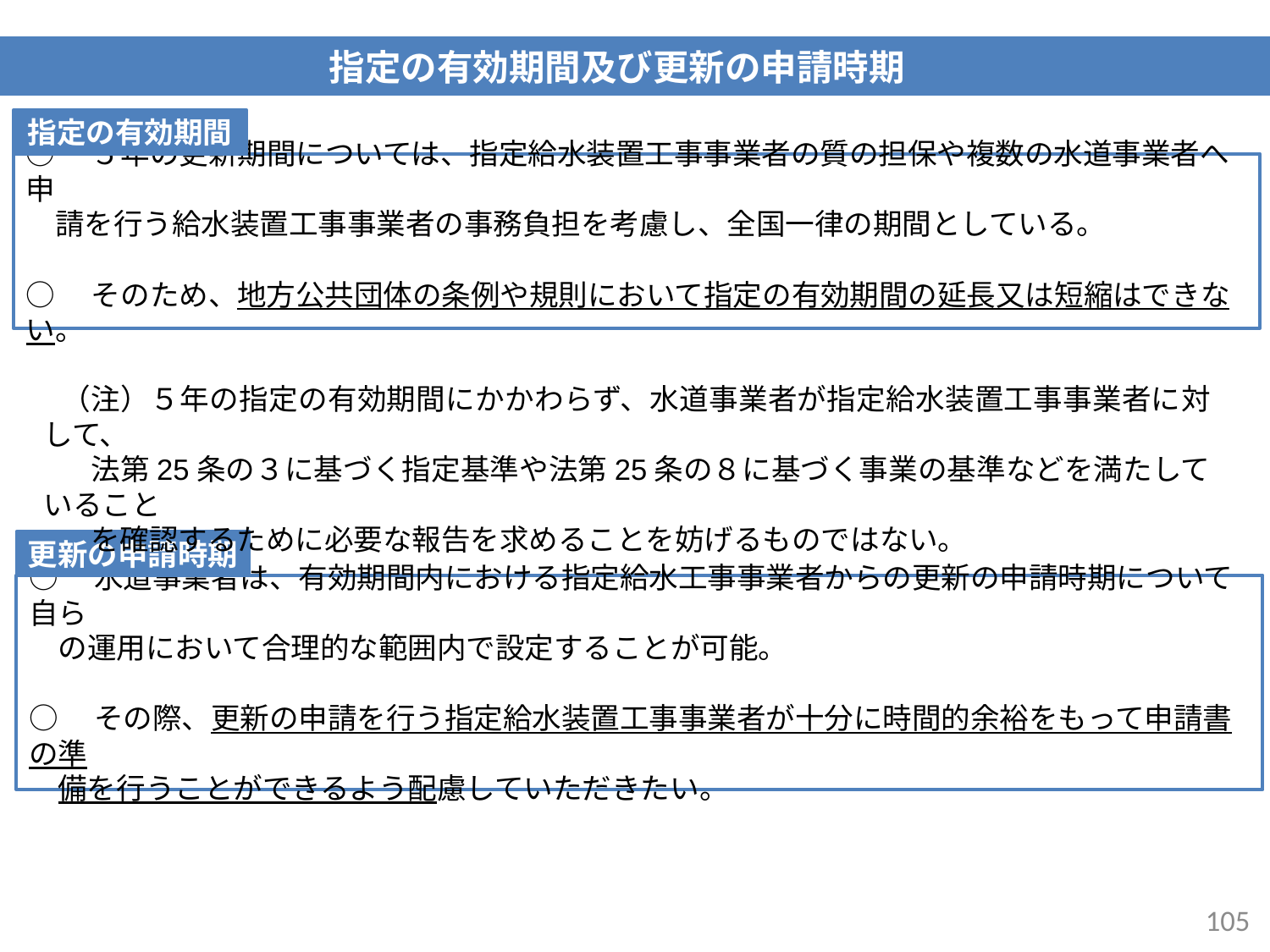

指定の有効期間及び更新の申請時期
指定の有効期間
○　５年の更新期間については、指定給水装置工事事業者の質の担保や複数の水道事業者へ申
　請を行う給水装置工事事業者の事務負担を考慮し、全国一律の期間としている。

○　そのため、地方公共団体の条例や規則において指定の有効期間の延長又は短縮はできない。
（注）５年の指定の有効期間にかかわらず、水道事業者が指定給水装置工事事業者に対して、
　法第25条の３に基づく指定基準や法第25条の８に基づく事業の基準などを満たしていること
　を確認するために必要な報告を求めることを妨げるものではない。
更新の申請時期
○　水道事業者は、有効期間内における指定給水工事事業者からの更新の申請時期について自ら
　の運用において合理的な範囲内で設定することが可能。

○　その際、更新の申請を行う指定給水装置工事事業者が十分に時間的余裕をもって申請書の準
　備を行うことができるよう配慮していただきたい。
105